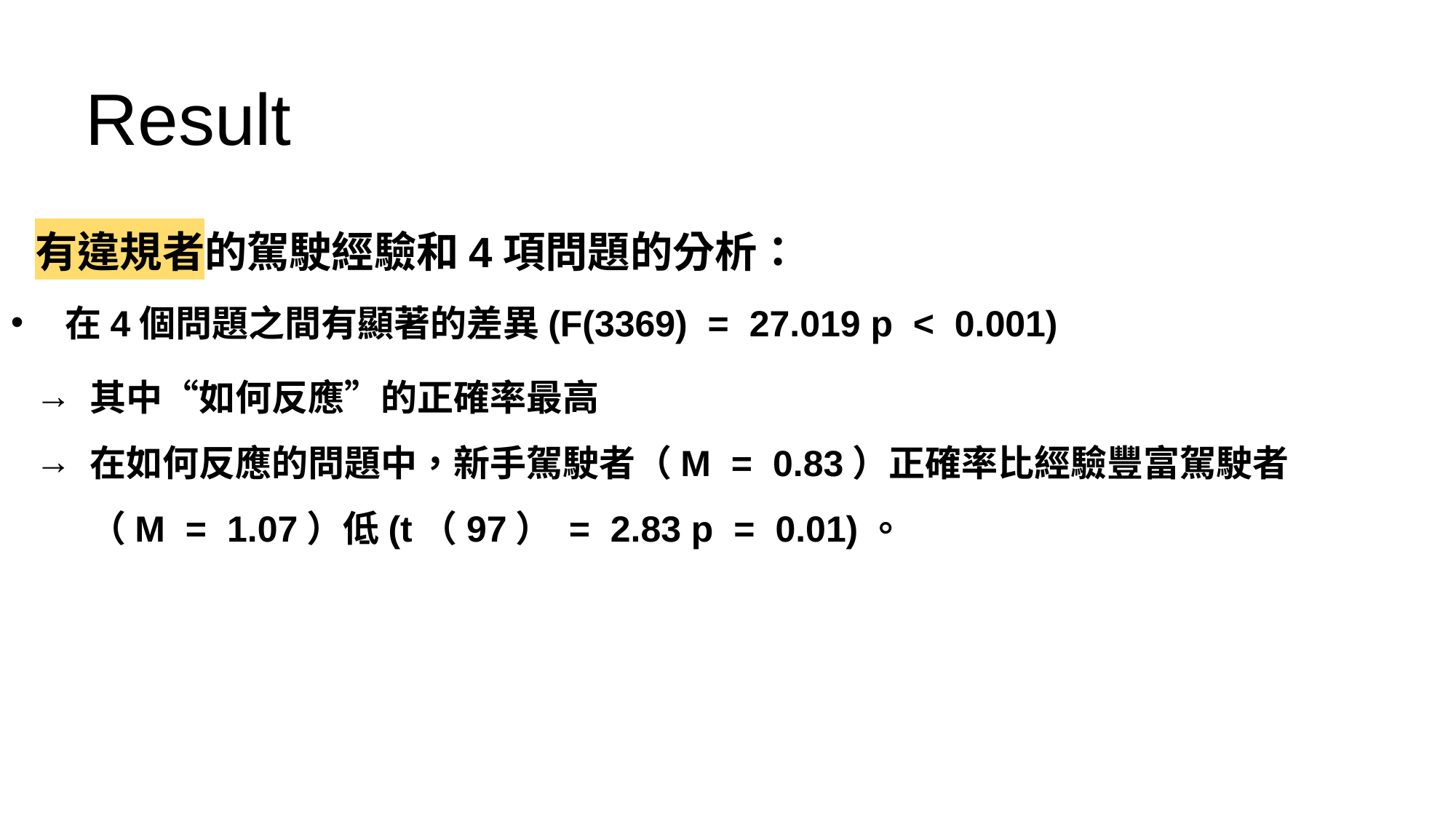

Result
有違規者的駕駛經驗和4項問題的分析：
在4個問題之間有顯著的差異(F(3369)  =  27.019 p  <  0.001)
其中“如何反應”的正確率最高
在如何反應的問題中，新手駕駛者（M  =  0.83）正確率比經驗豐富駕駛者（M  =  1.07）低(t（97） =  2.83 p  =  0.01)。